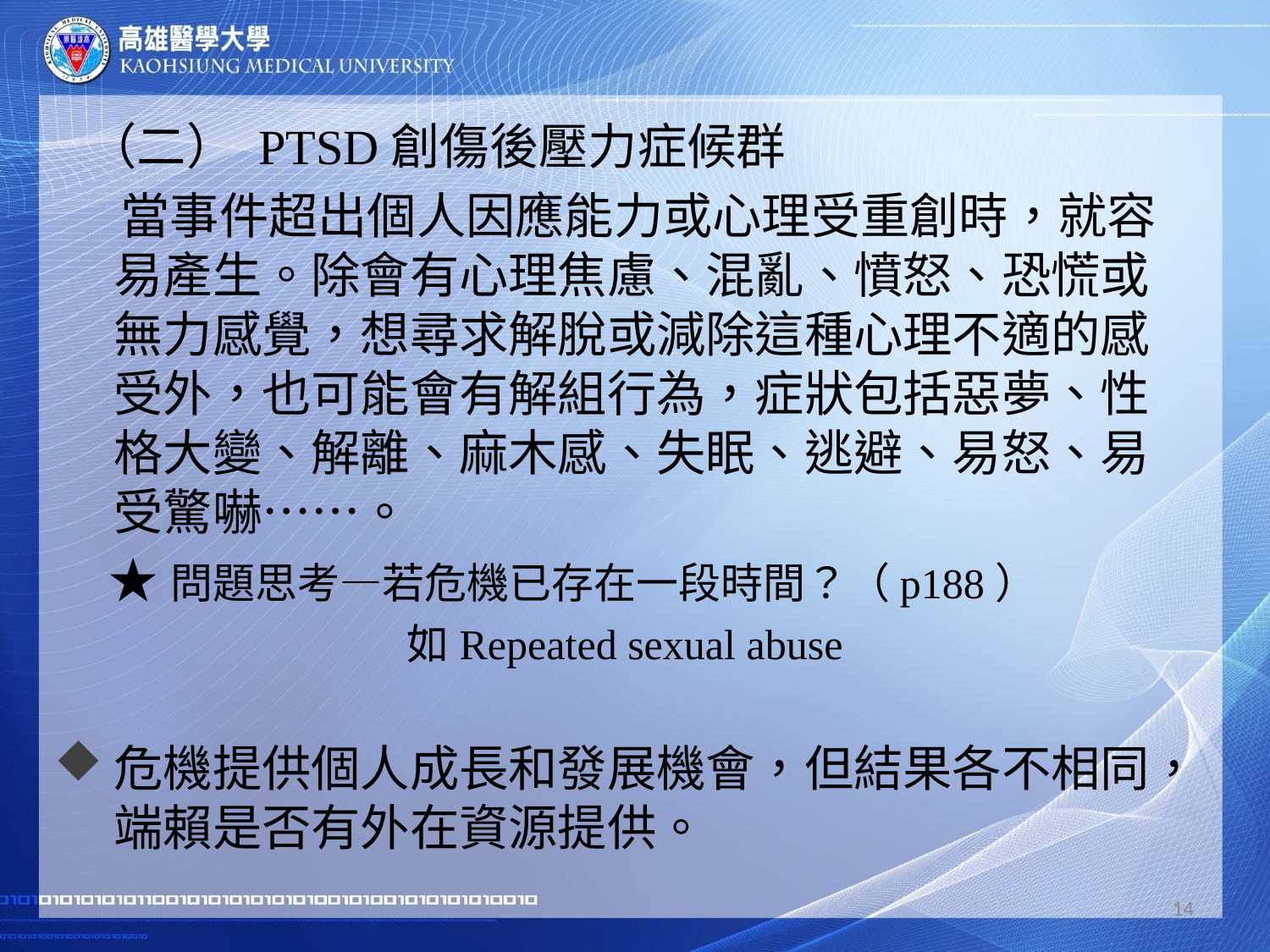

#
  （二） PTSD創傷後壓力症候群
     當事件超出個人因應能力或心理受重創時，就容易產生。除會有心理焦慮、混亂、憤怒、恐慌或無力感覺，想尋求解脫或減除這種心理不適的感受外，也可能會有解組行為，症狀包括惡夢、性格大變、解離、麻木感、失眠、逃避、易怒、易受驚嚇……。
     ★問題思考—若危機已存在一段時間？（p188）
                                    如Repeated sexual abuse

危機提供個人成長和發展機會，但結果各不相同，端賴是否有外在資源提供。
14